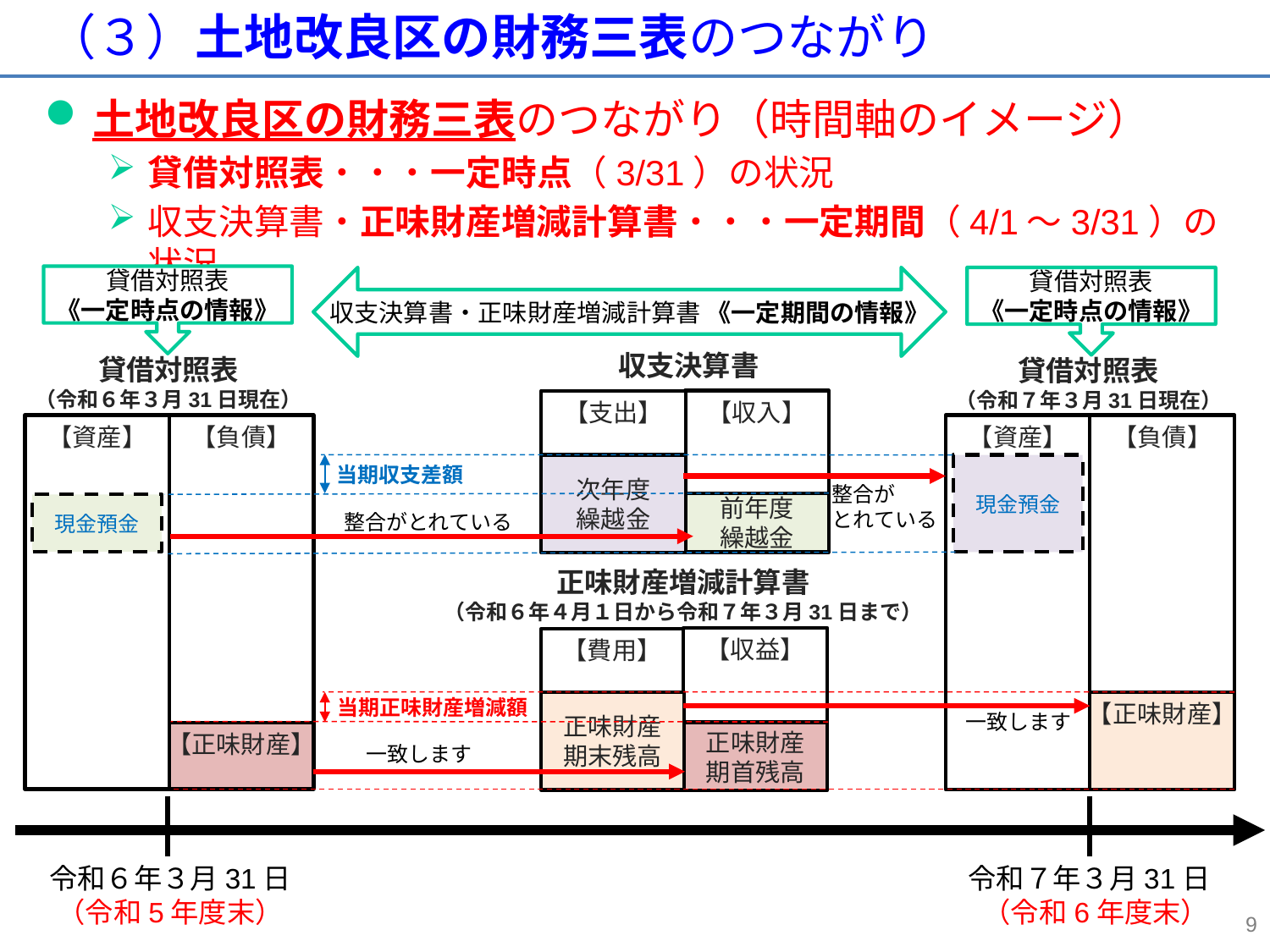

# （３）土地改良区の財務三表のつながり
土地改良区の財務三表のつながり（時間軸のイメージ）
貸借対照表・・・一定時点（3/31）の状況
収支決算書・正味財産増減計算書・・・一定期間（4/1～3/31）の状況
貸借対照表
《一定時点の情報》
収支決算書・正味財産増減計算書 《一定期間の情報》
貸借対照表
《一定時点の情報》
収支決算書
貸借対照表
（令和６年３月31日現在）
貸借対照表
（令和７年３月31日現在）
【支出】
【収入】
【資産】
【負債】
【資産】
【負債】
次年度
繰越金
現金預金
当期収支差額
整合が
とれている

前年度
繰越金
現金預金
整合がとれている
正味財産増減計算書
（令和６年４月１日から令和７年３月31日まで）
【収益】
【費用】
当期正味財産増減額
正味財産
期末残高
【正味財産】
一致します
正味財産
期首残高
【正味財産】
一致します
令和６年３月31日
（令和5年度末）
令和７年３月31日
 （令和6年度末）
9